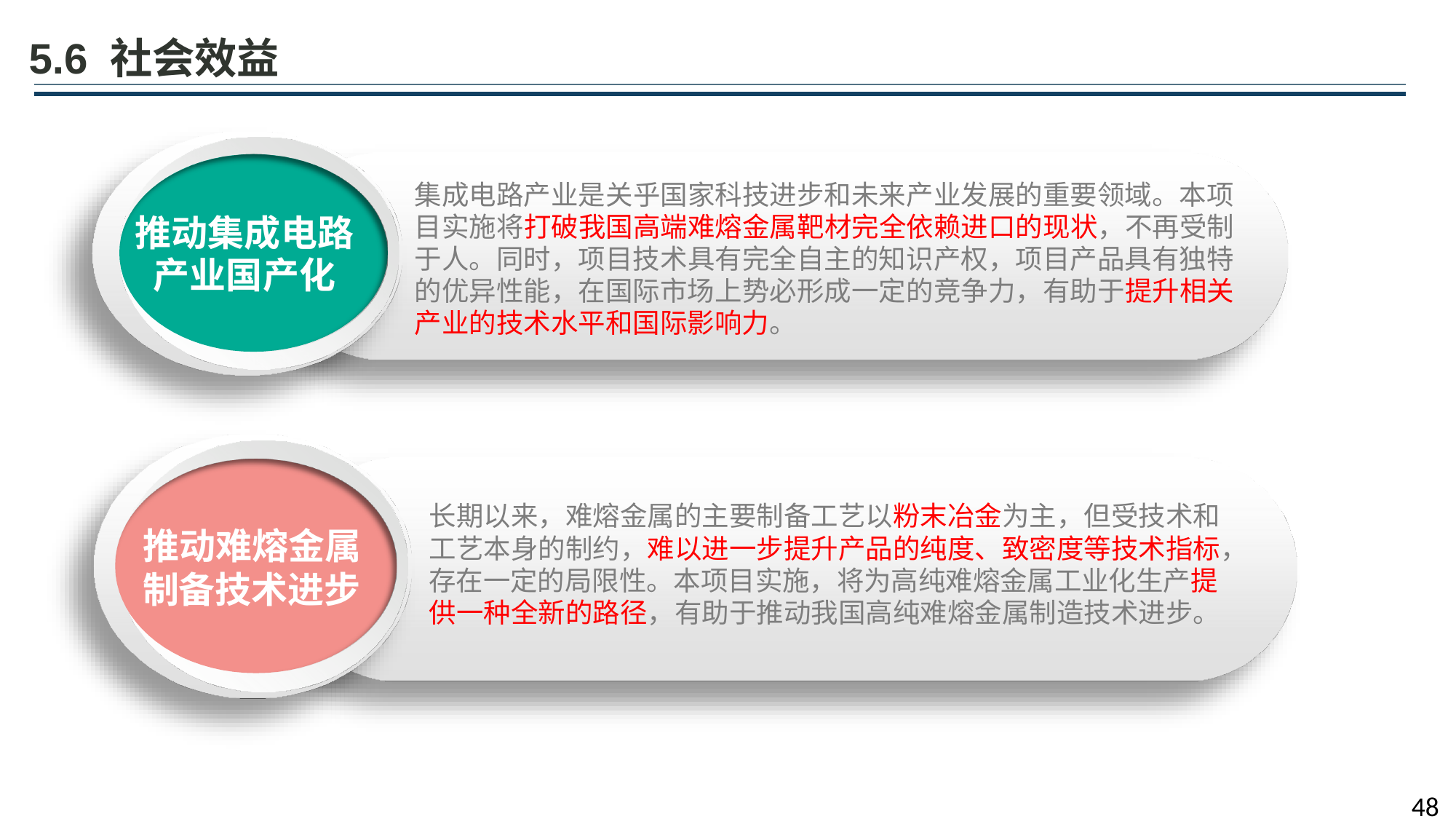

5.6 社会效益

集成电路产业是关乎国家科技进步和未来产业发展的重要领域。本项 目实施将打破我国高端难熔金属靶材完全依赖进口的现状，不再受制 于人。同时，项目技术具有完全自主的知识产权，项目产品具有独特 的优异性能，在国际市场上势必形成一定的竞争力，有助于提升相关 产业的技术水平和国际影响力。
推动集成电路 产业国产化

长期以来，难熔金属的主要制备工艺以粉末冶金为主，但受技术和 工艺本身的制约，难以进一步提升产品的纯度、致密度等技术指标， 存在一定的局限性。本项目实施，将为高纯难熔金属工业化生产提 供一种全新的路径，有助于推动我国高纯难熔金属制造技术进步。
推动难熔金属
制备技术进步
48